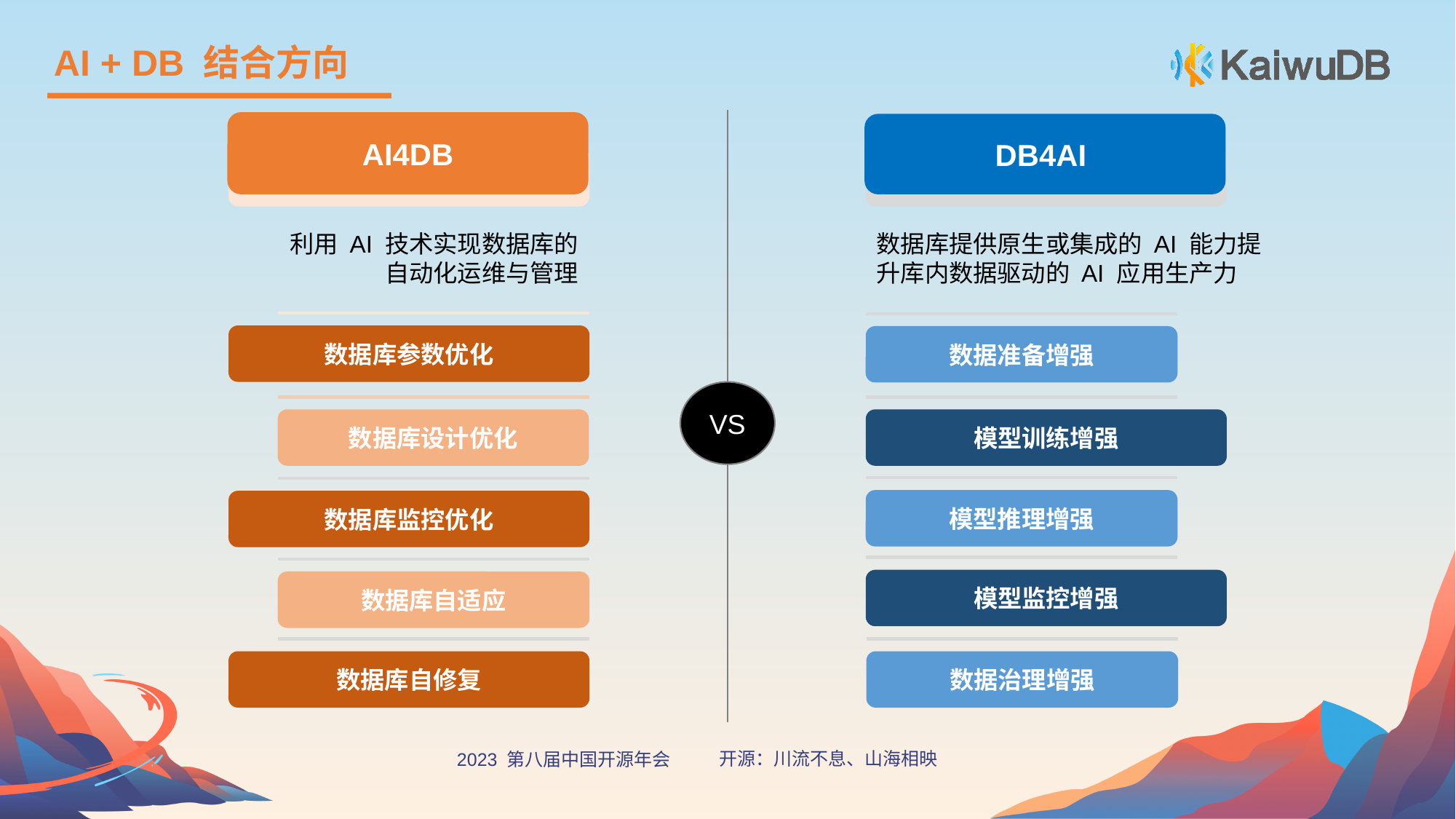

AI + DB 结合方向

AI4DB
DB4AI

利用 AI 技术实现数据库的自动化运维与管理
数据库提供原生或集成的 AI 能力提升库内数据驱动的 AI 应用生产力
数据库参数优化
数据准备增强
VS
数据库设计优化
模型训练增强
模型推理增强
数据库监控优化
模型监控增强
数据库自适应
数据库自修复
数据治理增强